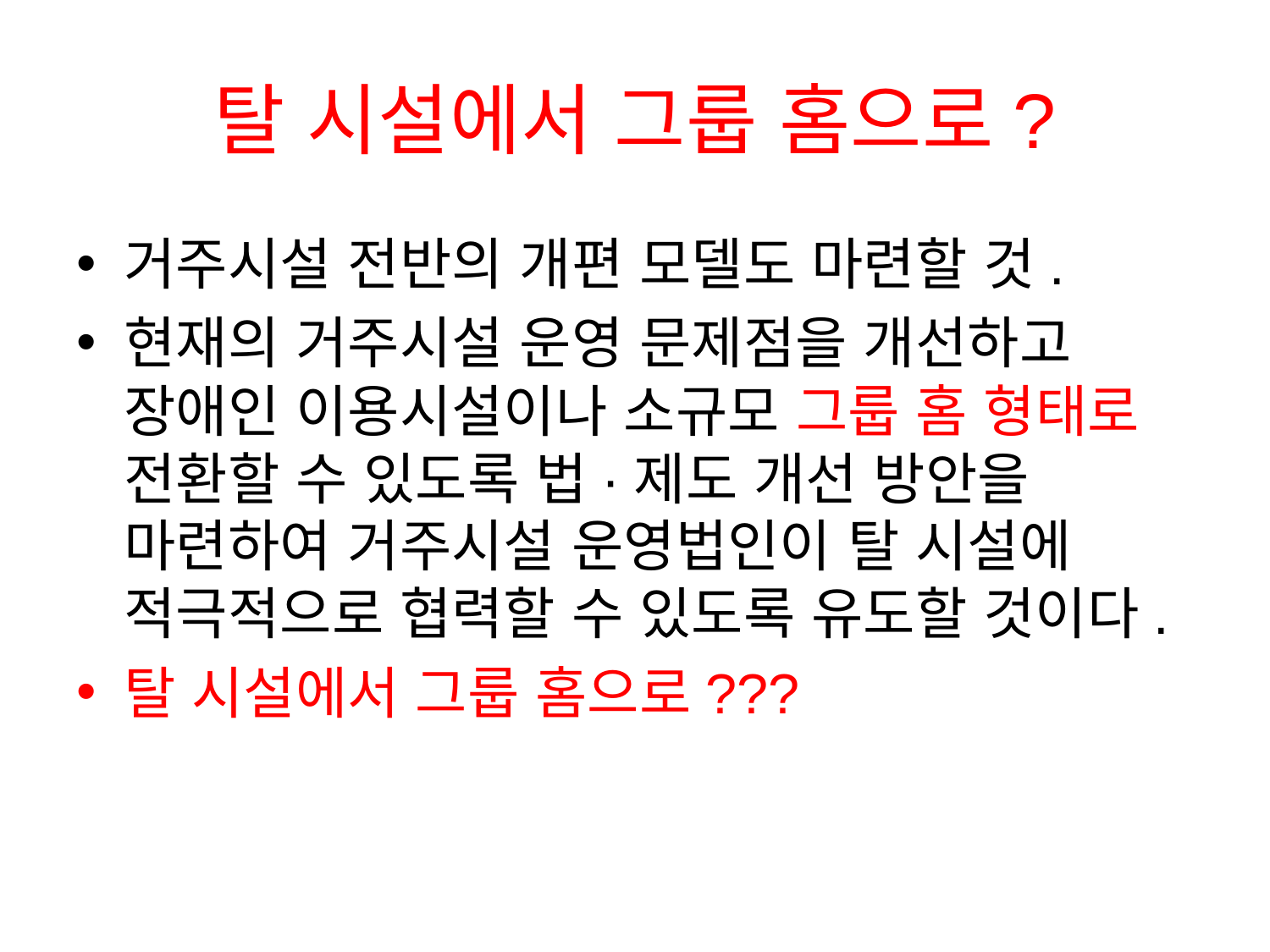

# 탈 시설에서 그룹 홈으로?
거주시설 전반의 개편 모델도 마련할 것.
현재의 거주시설 운영 문제점을 개선하고 장애인 이용시설이나 소규모 그룹 홈 형태로 전환할 수 있도록 법·제도 개선 방안을 마련하여 거주시설 운영법인이 탈 시설에 적극적으로 협력할 수 있도록 유도할 것이다.
탈 시설에서 그룹 홈으로???